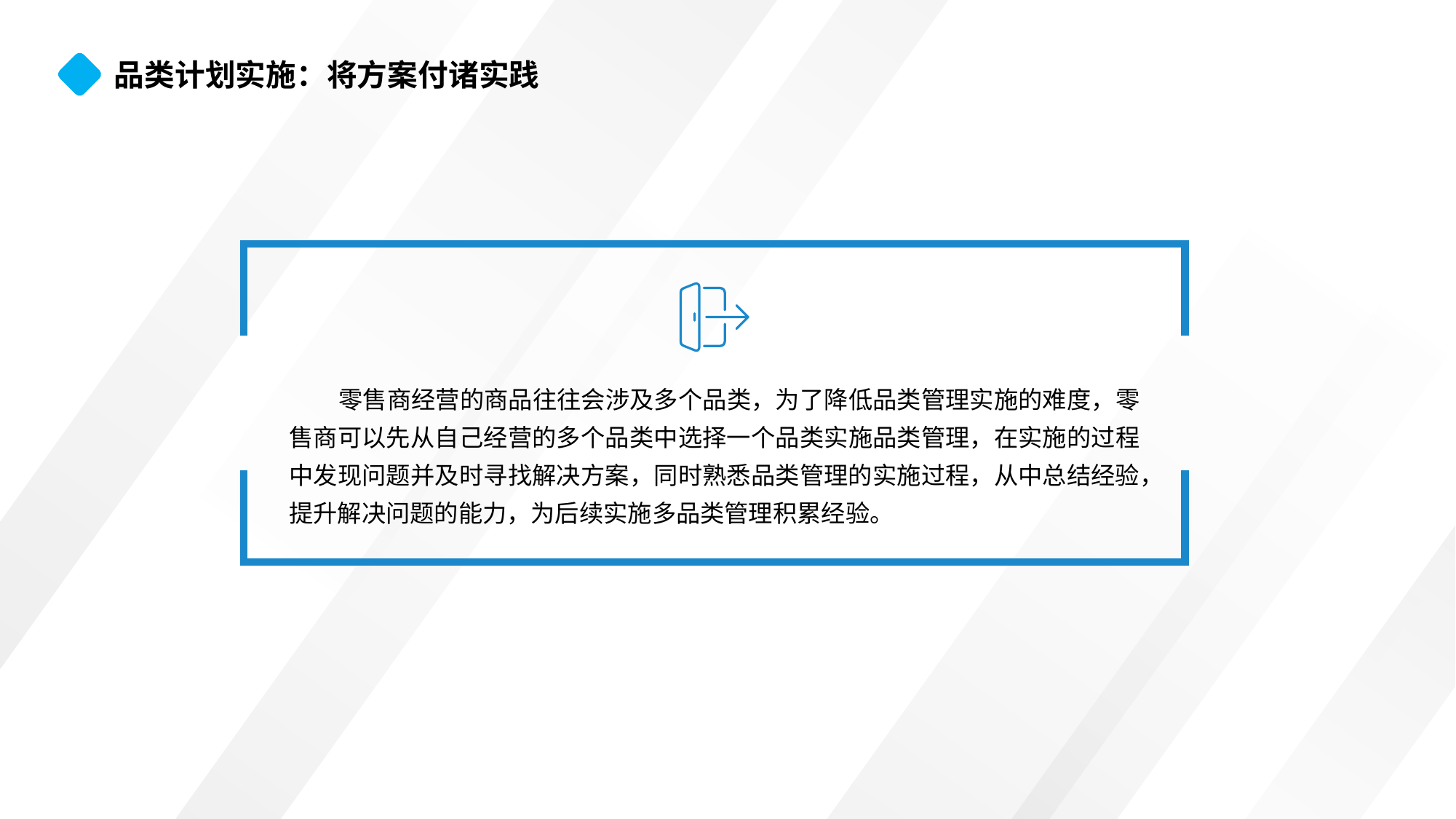

品类计划实施：将方案付诸实践

零售商经营的商品往往会涉及多个品类，为了降低品类管理实施的难度，零售商可以先从自己经营的多个品类中选择一个品类实施品类管理，在实施的过程中发现问题并及时寻找解决方案，同时熟悉品类管理的实施过程，从中总结经验，提升解决问题的能力，为后续实施多品类管理积累经验。